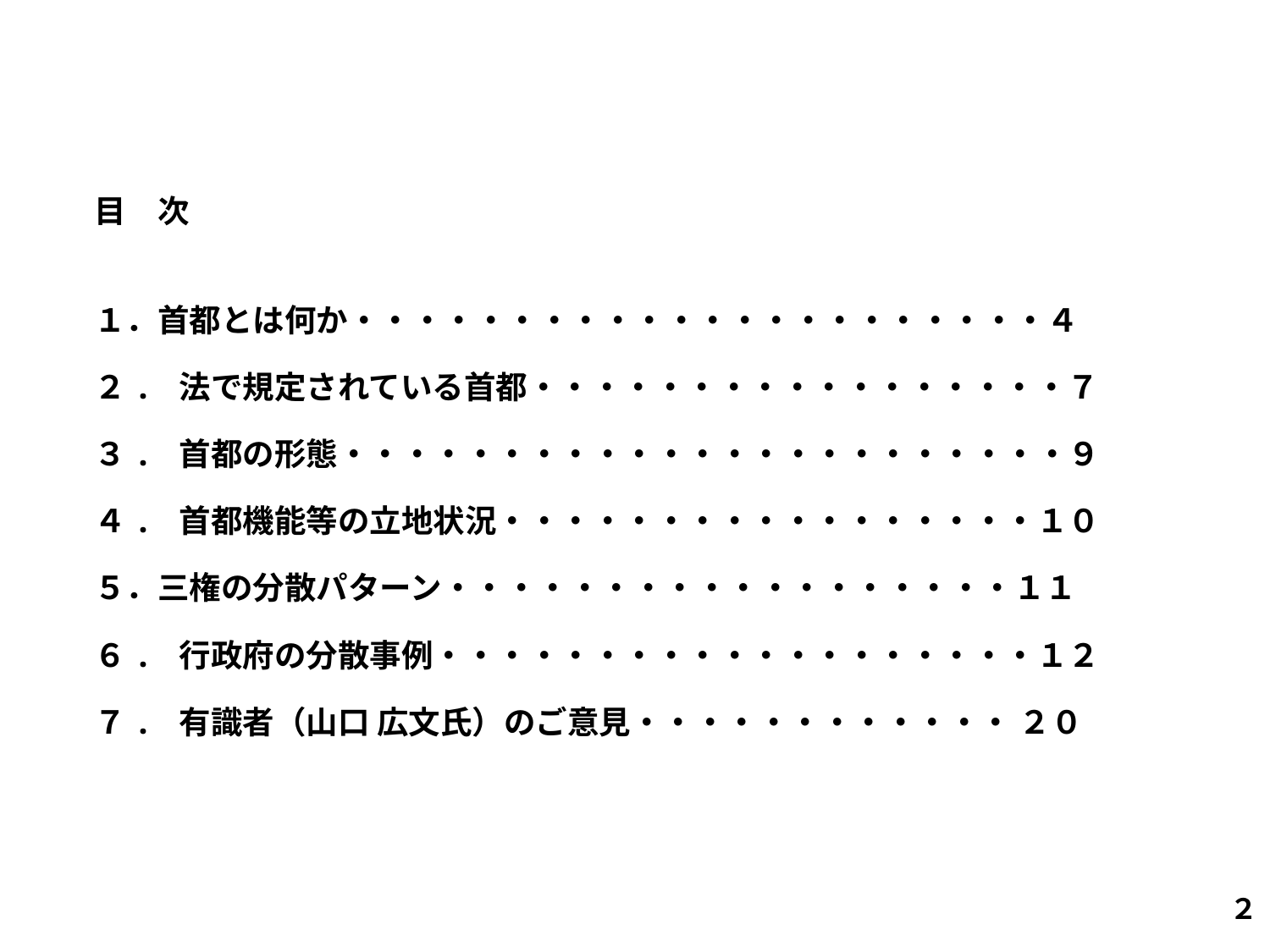

目　次
１．首都とは何か・・・・・・・・・・・・・・・・・・・・・・４
２. 法で規定されている首都・・・・・・・・・・・・・・・・・７
３. 首都の形態・・・・・・・・・・・・・・・・・・・・・・・９
４. 首都機能等の立地状況・・・・・・・・・・・・・・・・・１０
５．三権の分散パターン・・・・・・・・・・・・・・・・・・１１
６. 行政府の分散事例・・・・・・・・・・・・・・・・・・・１２
７. 有識者（山口 広文氏）のご意見・・・・・・・・・・・・ ２０

２